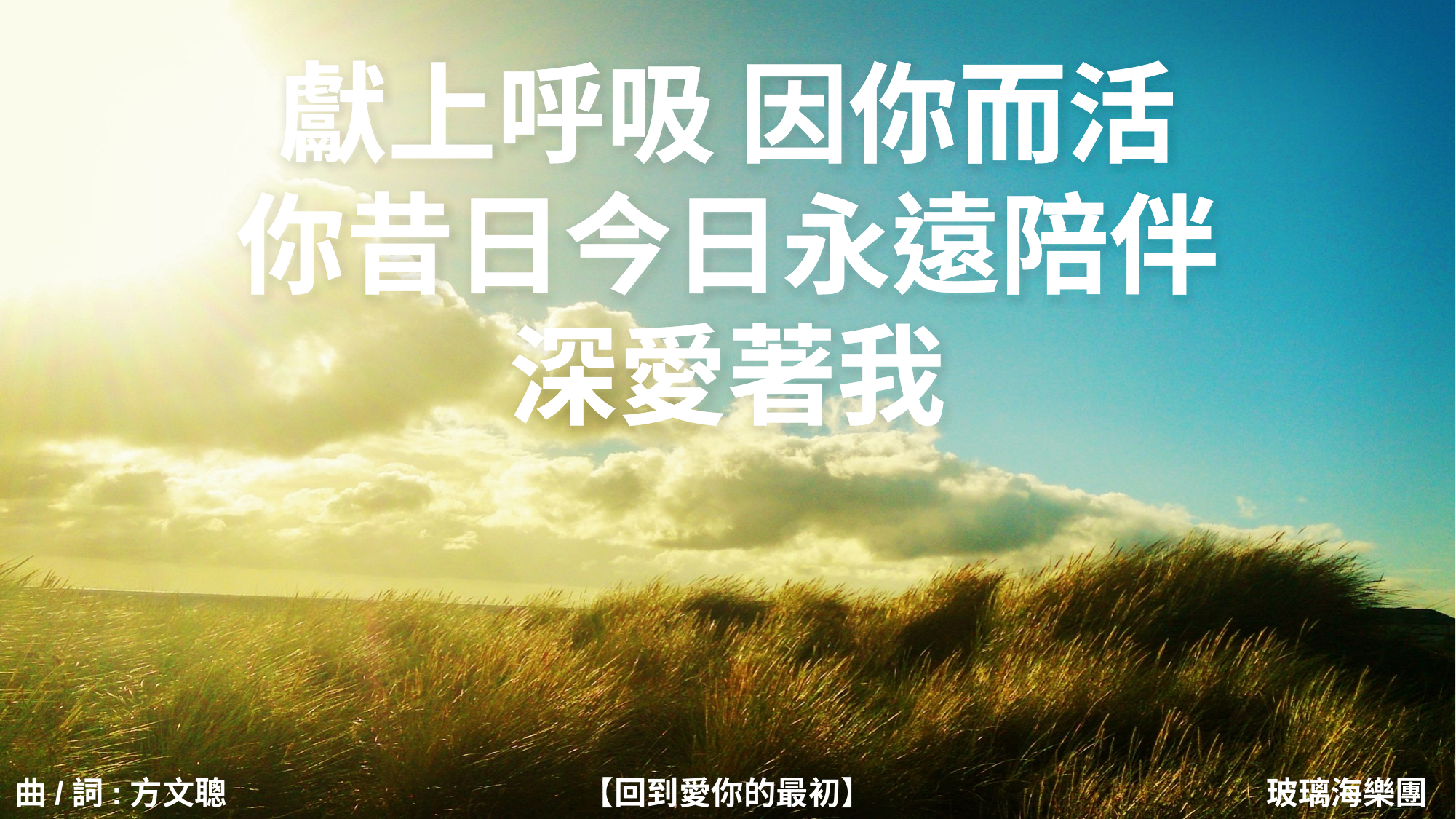

獻上呼吸 因你而活
你昔日今日永遠陪伴
深愛著我

曲/詞:方文聰		   		   【回到愛你的最初】				       玻璃海樂團